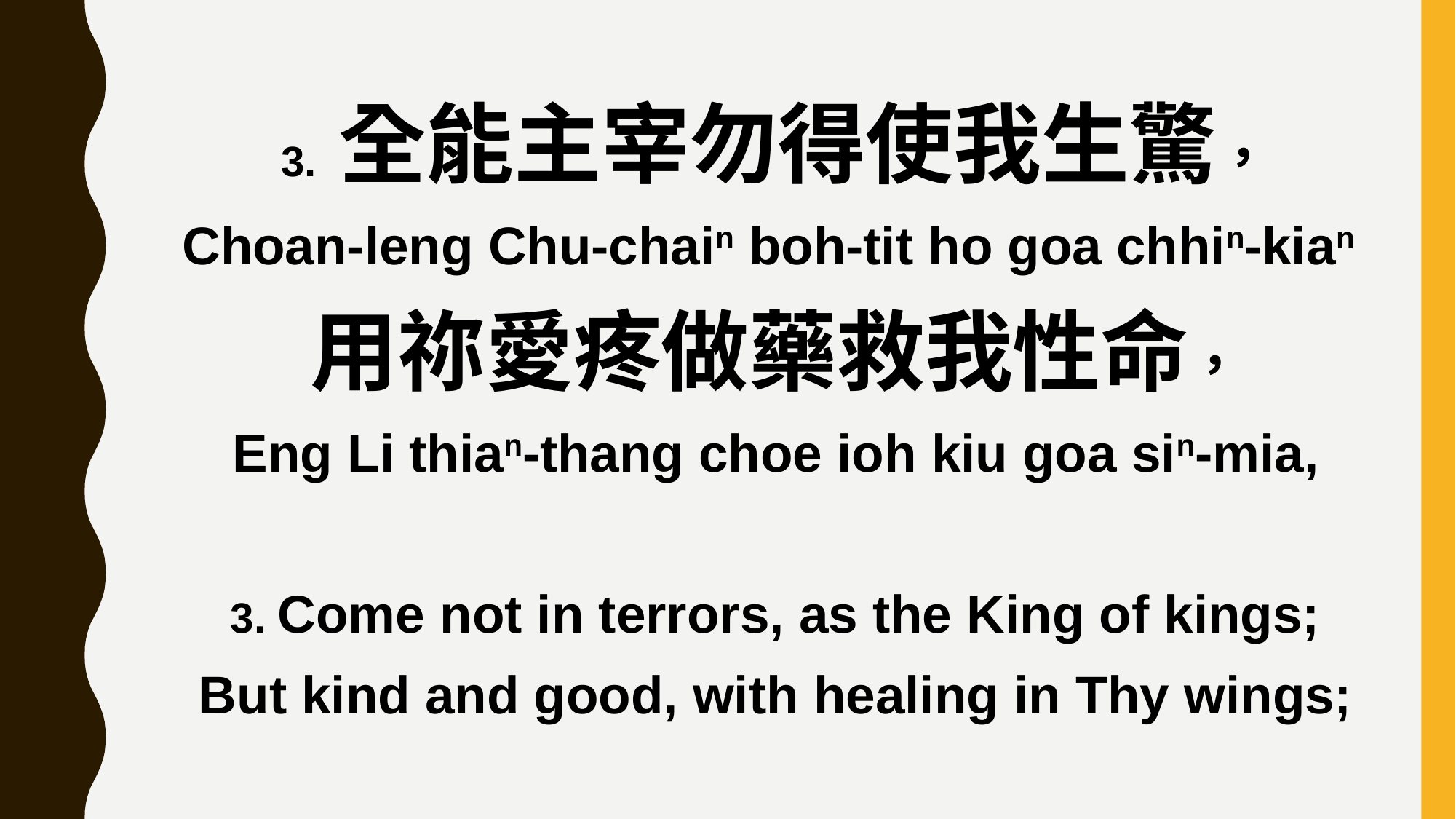

3. 全能主宰勿得使我生驚，
Choan-leng Chu-chain boh-tit ho goa chhin-kian
用祢愛疼做藥救我性命，
Eng Li thian-thang choe ioh kiu goa sin-mia,

3. Come not in terrors, as the King of kings;
But kind and good, with healing in Thy wings;